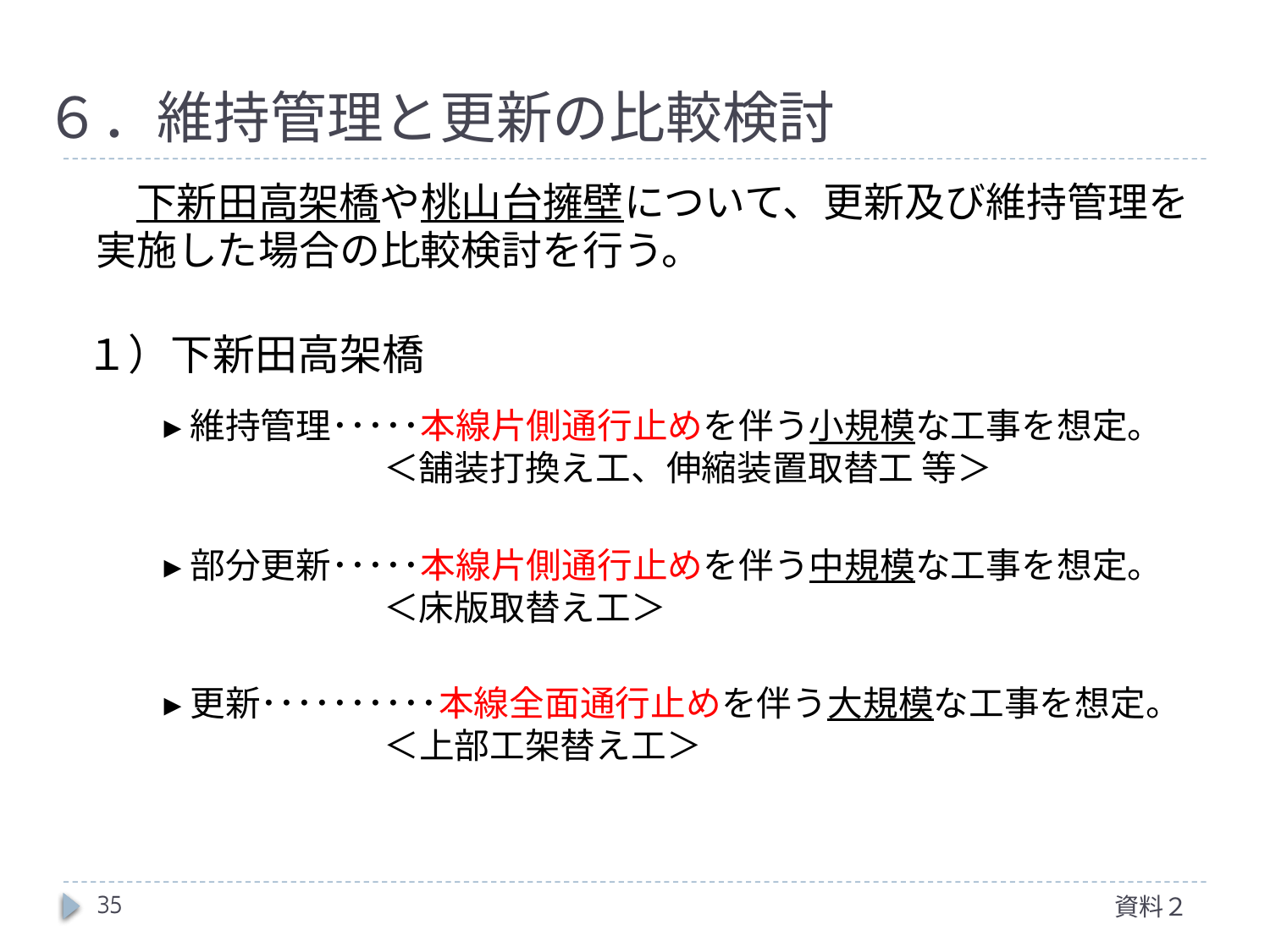

６．維持管理と更新の比較検討
　下新田高架橋や桃山台擁壁について、更新及び維持管理を実施した場合の比較検討を行う。
１）下新田高架橋
▸維持管理･････本線片側通行止めを伴う小規模な工事を想定。
　　　　　　 ＜舗装打換え工、伸縮装置取替工 等＞
▸部分更新･････本線片側通行止めを伴う中規模な工事を想定。
　　　　　　 ＜床版取替え工＞
▸更新･･････････本線全面通行止めを伴う大規模な工事を想定。
　　　　　　 ＜上部工架替え工＞
35
資料２